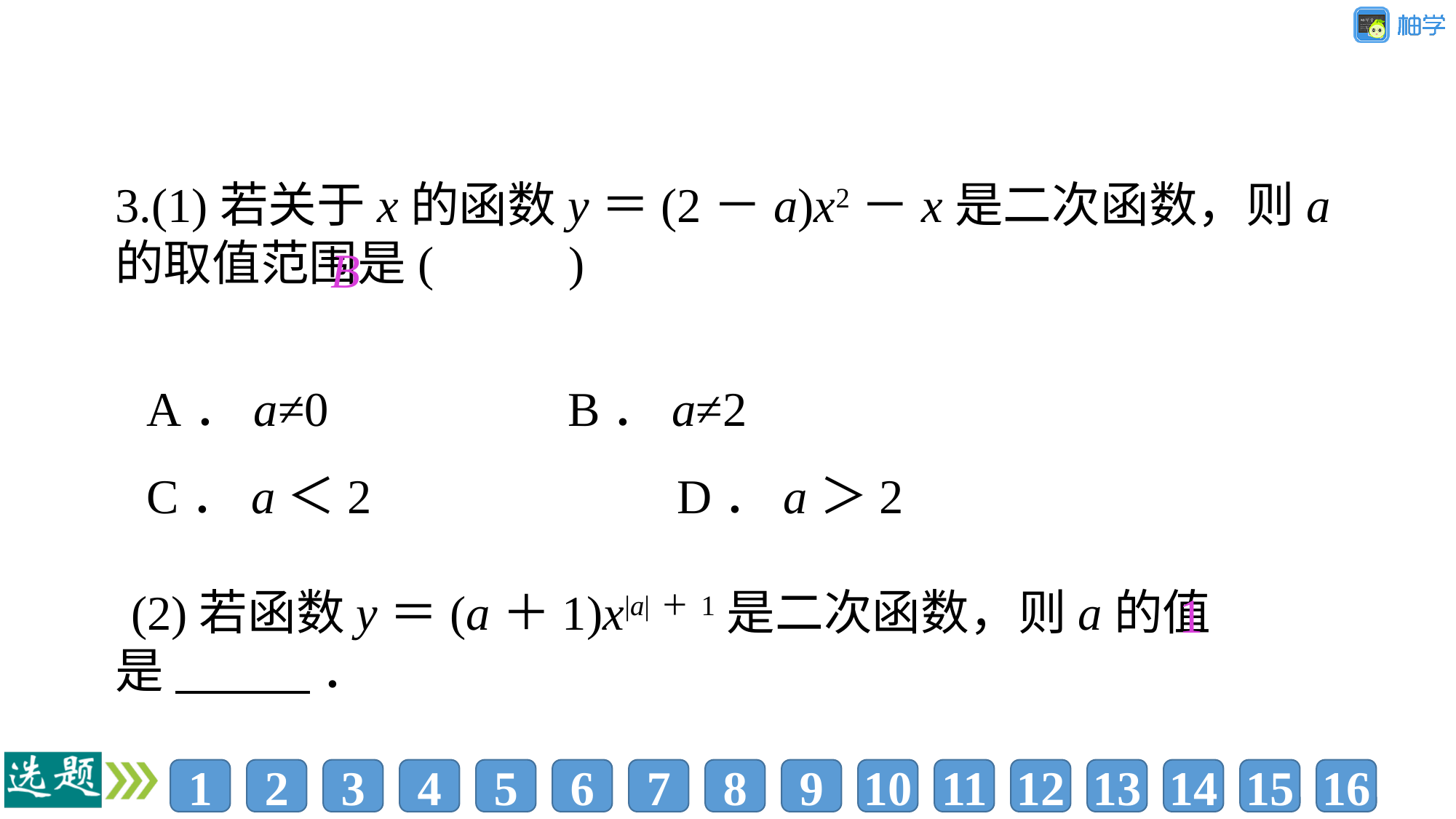

3.(1)若关于x的函数y＝(2－a)x2－x是二次函数，则a的取值范围是(%////%)

A．a≠0			B．a≠2
C．a＜2			D．a＞2

(2)若函数y＝(a＋1)x|a|＋1是二次函数，则a的值是%////%．
B
1